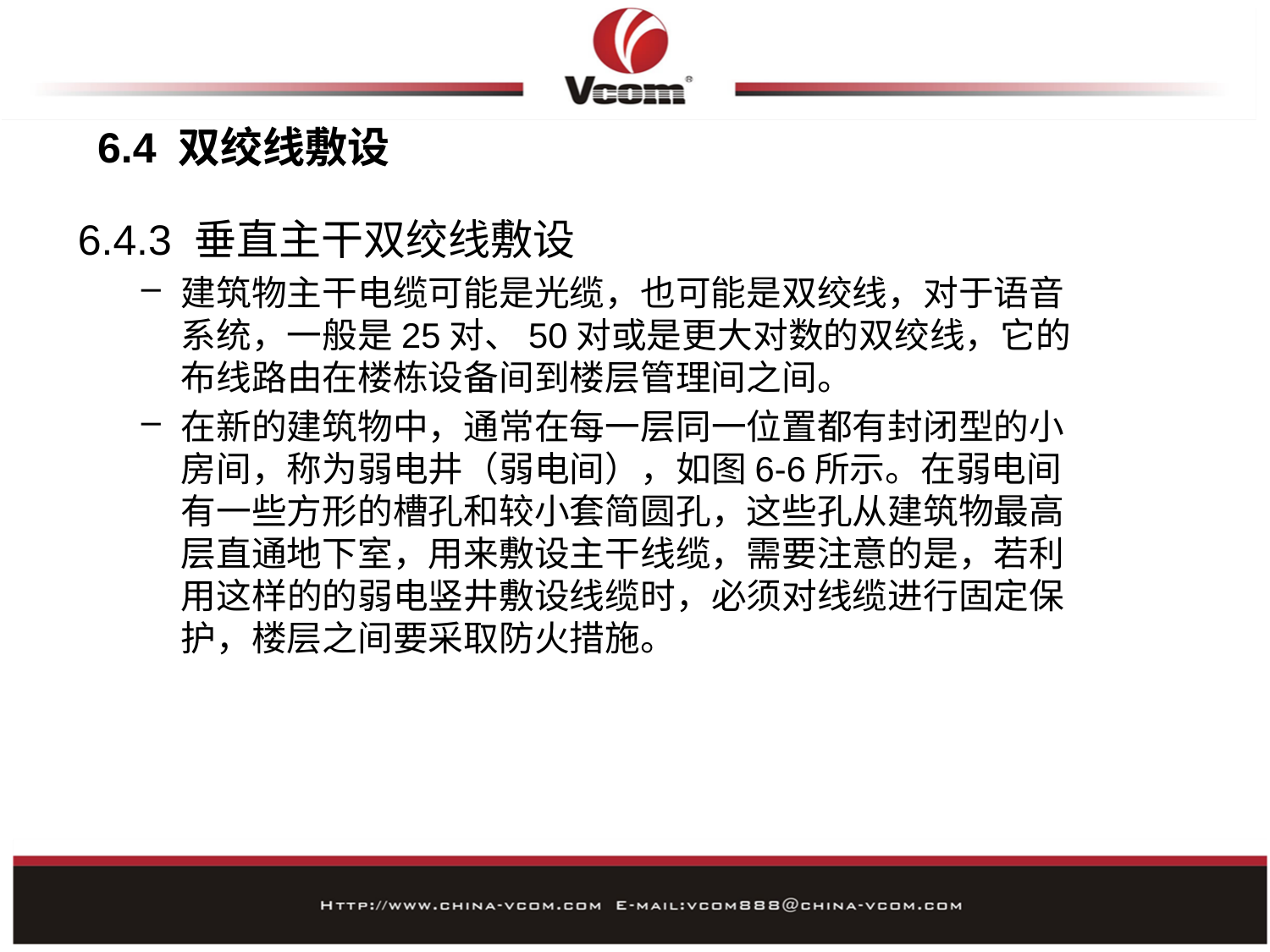

# 6.4 双绞线敷设
6.4.3 垂直主干双绞线敷设
建筑物主干电缆可能是光缆，也可能是双绞线，对于语音系统，一般是25对、50对或是更大对数的双绞线，它的布线路由在楼栋设备间到楼层管理间之间。
在新的建筑物中，通常在每一层同一位置都有封闭型的小房间，称为弱电井（弱电间），如图6-6所示。在弱电间有一些方形的槽孔和较小套简圆孔，这些孔从建筑物最高层直通地下室，用来敷设主干线缆，需要注意的是，若利用这样的的弱电竖井敷设线缆时，必须对线缆进行固定保护，楼层之间要采取防火措施。